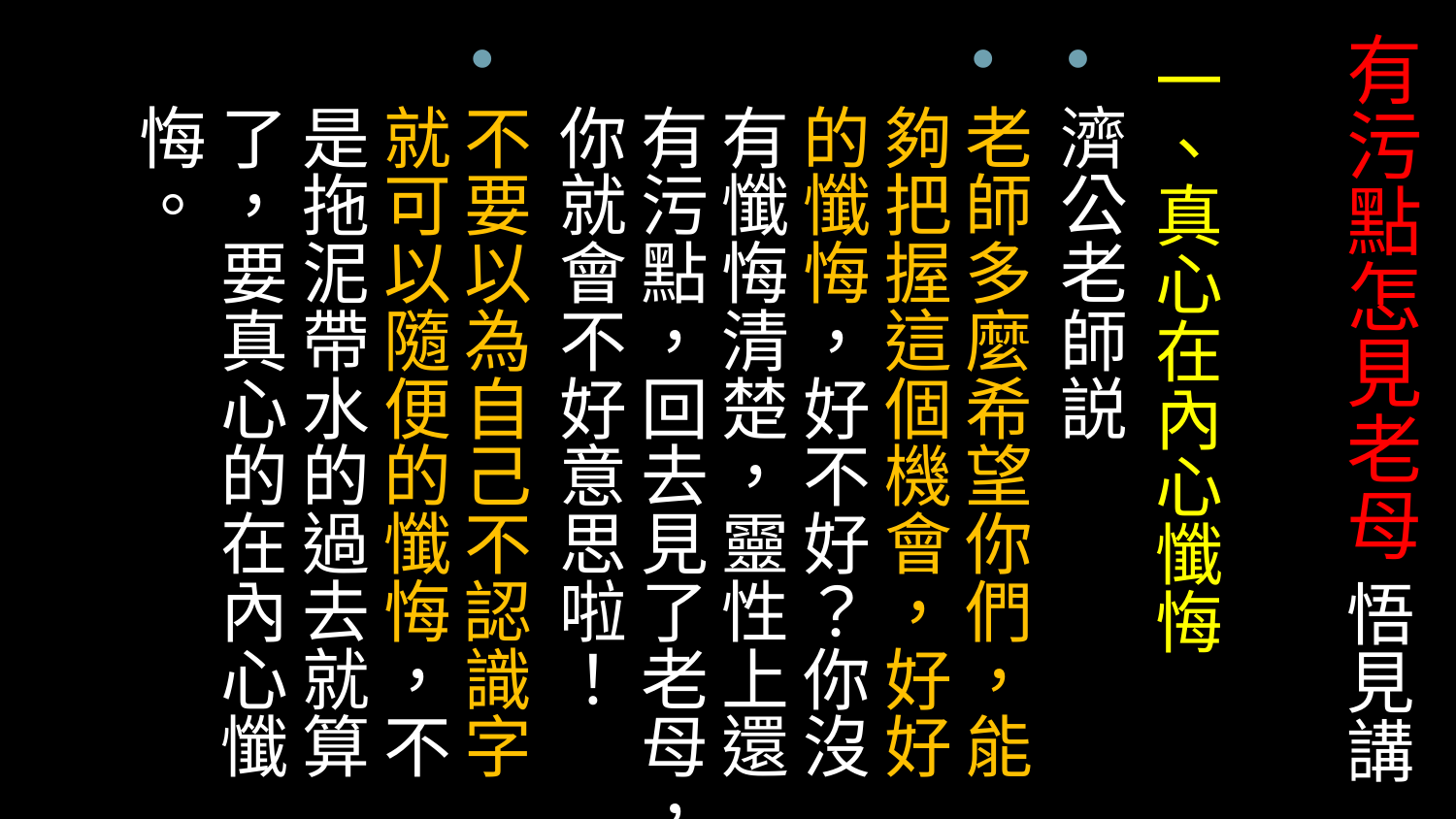

# 有污點怎見老母 悟見講
一、真心在內心懺悔
濟公老師説
老師多麼希望你們，能夠把握這個機會，好好的懺悔，好不好？你沒有懺悔清楚，靈性上還有污點，回去見了老母，你就會不好意思啦！
不要以為自己不認識字就可以隨便的懺悔，不是拖泥帶水的過去就算了，要真心的在內心懺悔。